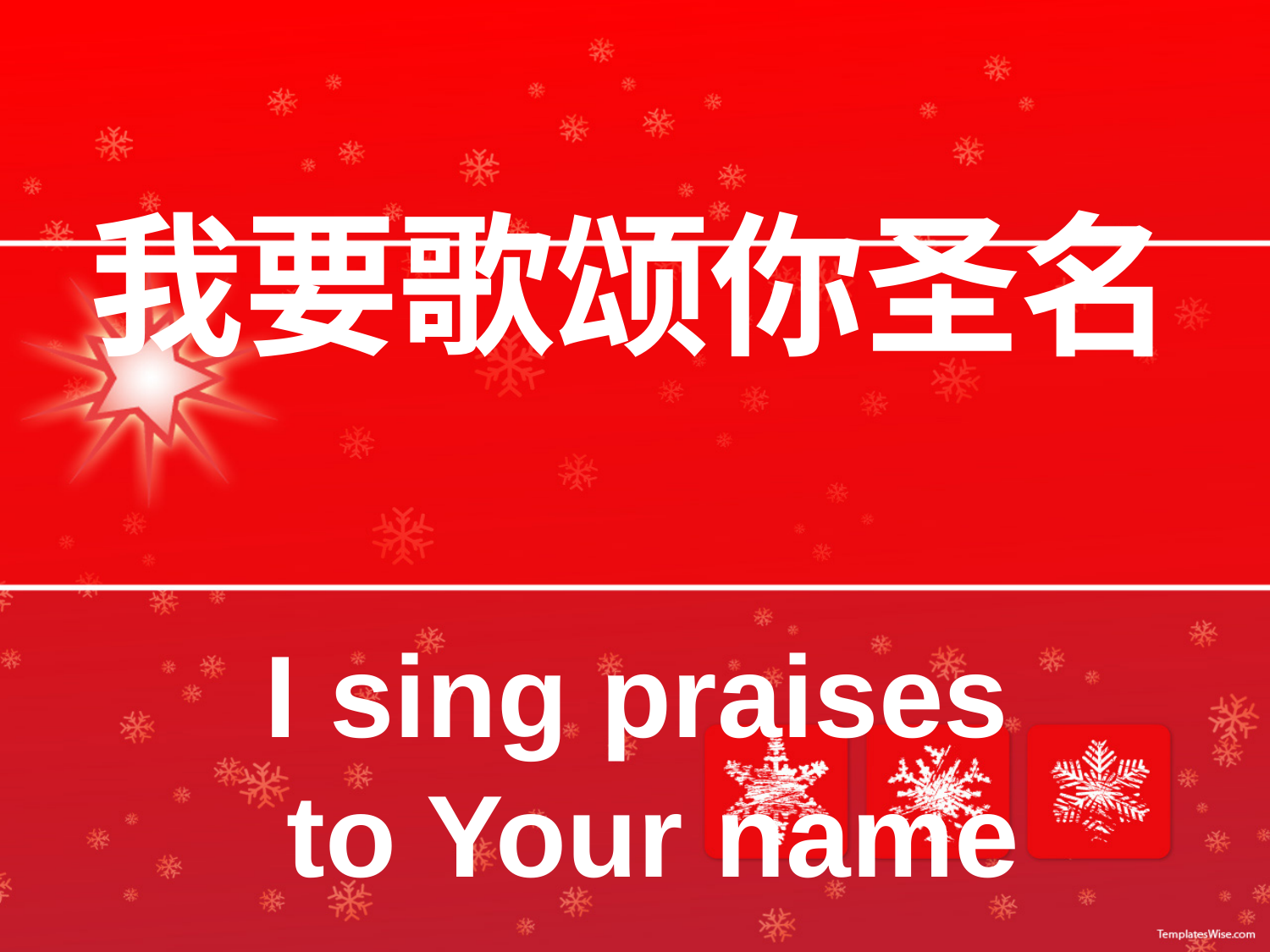

我要歌颂你圣名
I sing praises
to Your name